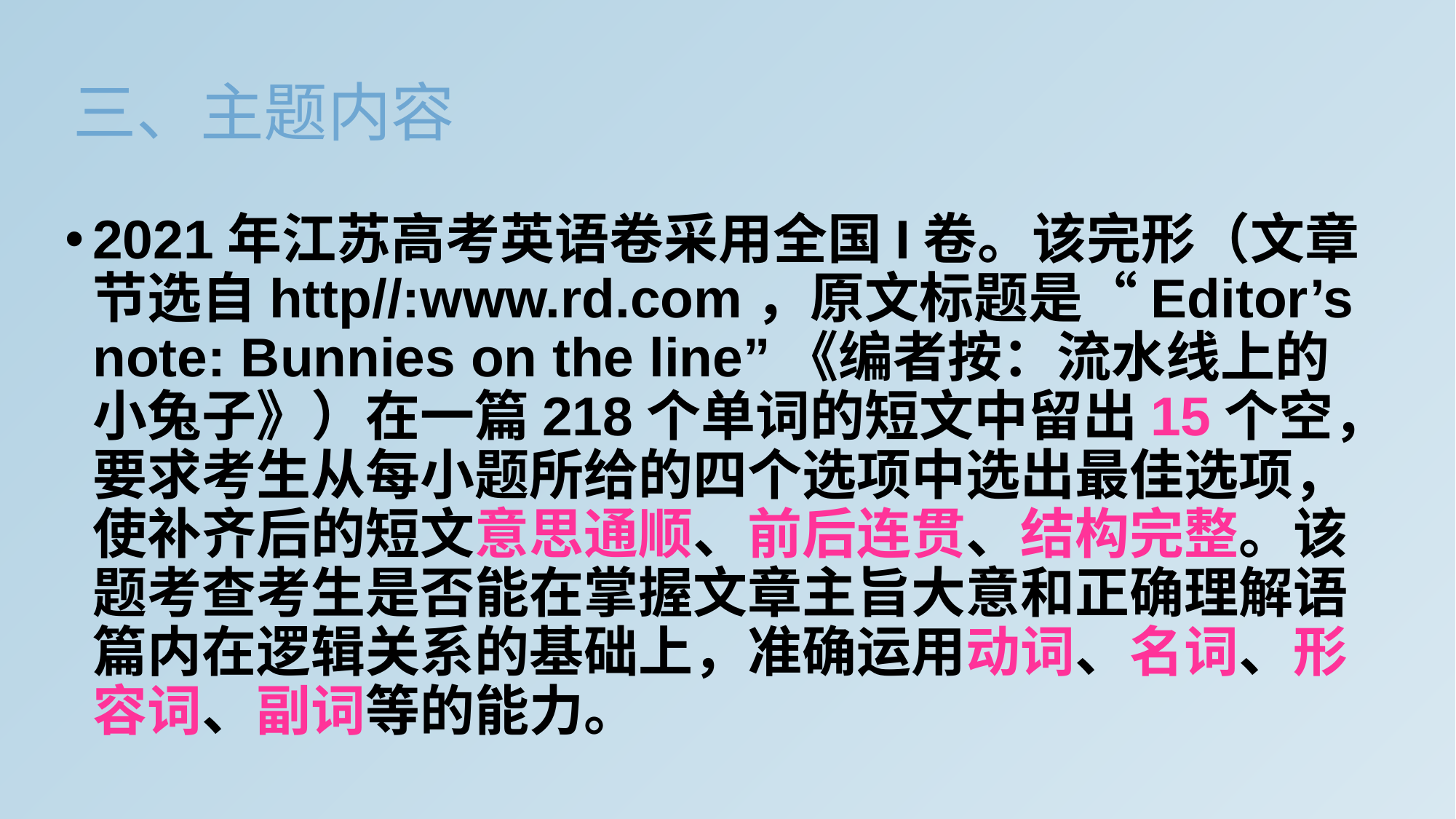

三、主题内容
2021年江苏高考英语卷采用全国I卷。该完形（文章节选自http//:www.rd.com，原文标题是“Editor’s note: Bunnies on the line”《编者按：流水线上的小兔子》）在一篇218个单词的短文中留出15个空，要求考生从每小题所给的四个选项中选出最佳选项，使补齐后的短文意思通顺、前后连贯、结构完整。该题考查考生是否能在掌握文章主旨大意和正确理解语篇内在逻辑关系的基础上，准确运用动词、名词、形容词、副词等的能力。